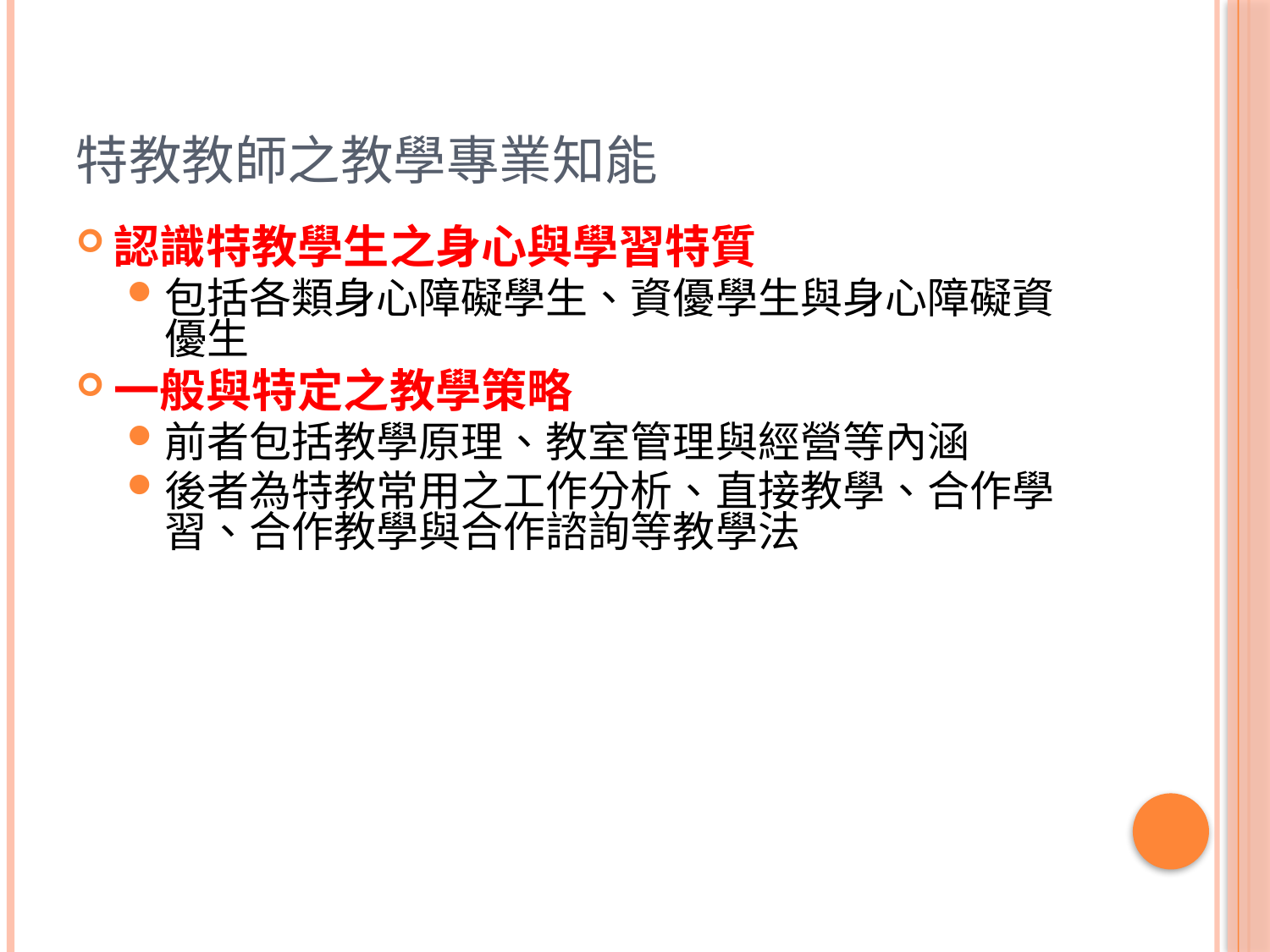

# 特教教師之教學專業知能
認識特教學生之身心與學習特質
包括各類身心障礙學生、資優學生與身心障礙資優生
一般與特定之教學策略
前者包括教學原理、教室管理與經營等內涵
後者為特教常用之工作分析、直接教學、合作學習、合作教學與合作諮詢等教學法